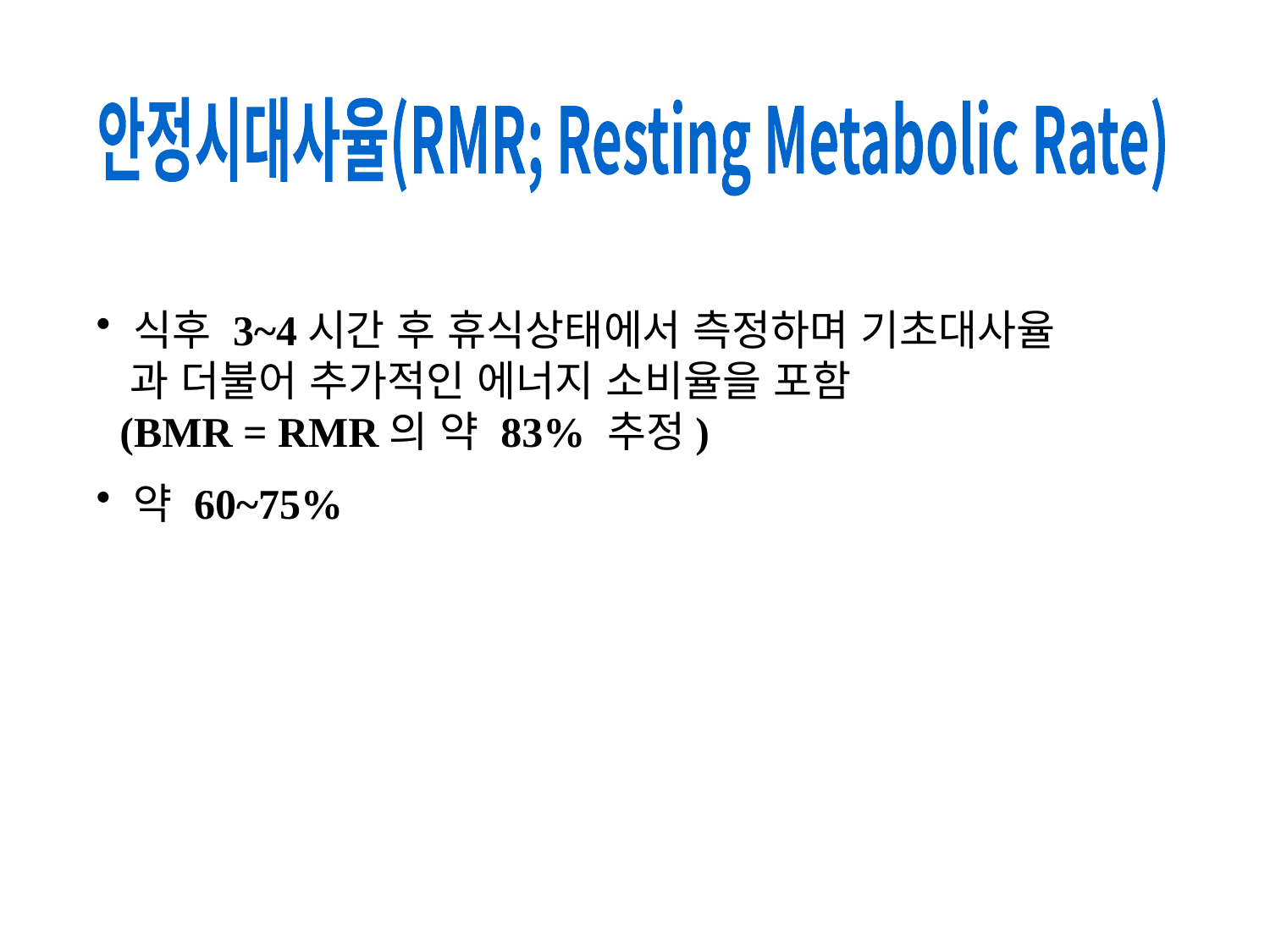

안정시대사율(RMR; Resting Metabolic Rate)
 식후 3~4시간 후 휴식상태에서 측정하며 기초대사율
  과 더불어 추가적인 에너지 소비율을 포함
  (BMR = RMR의 약 83% 추정)

 약 60~75%